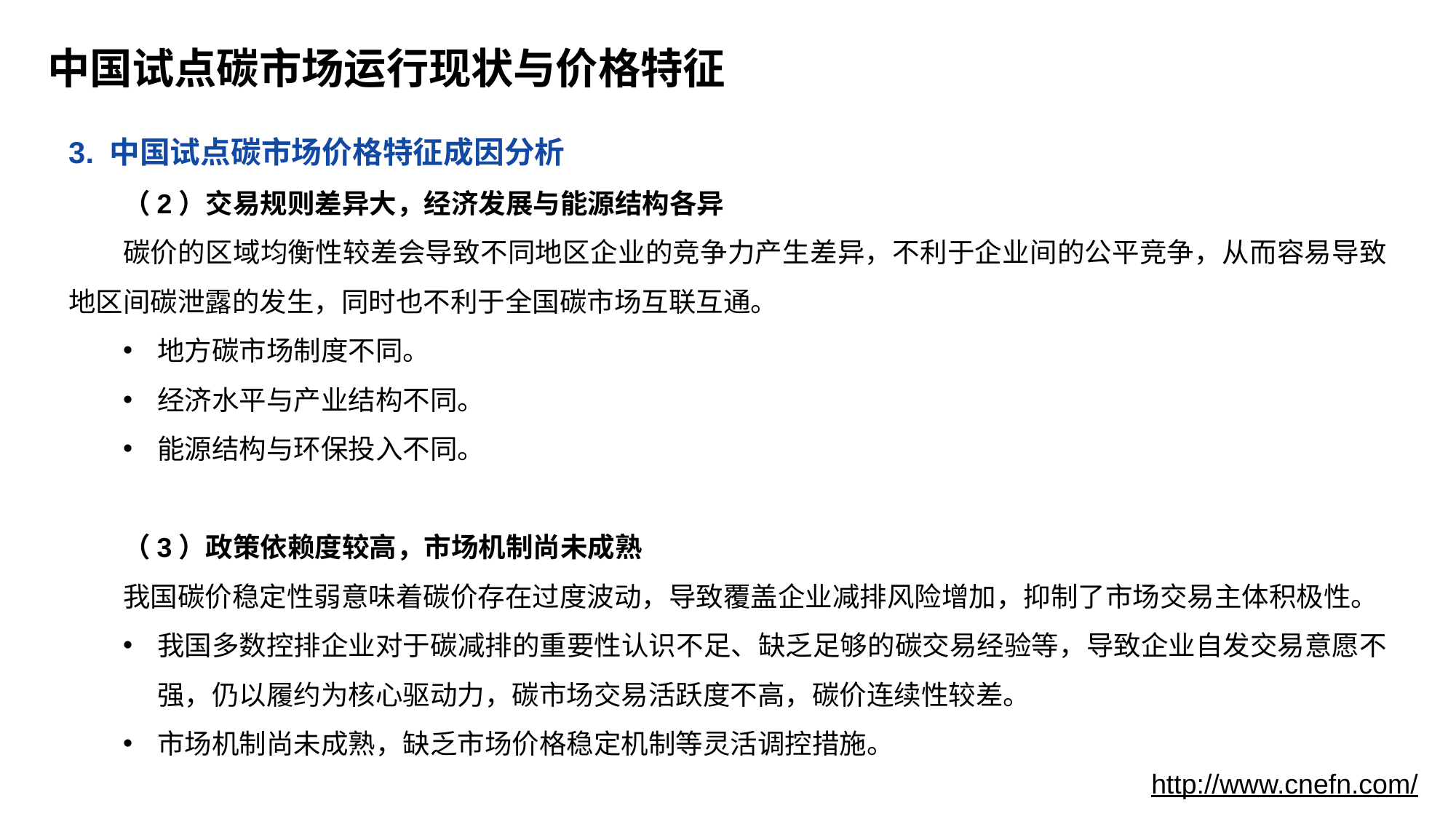

# 中国试点碳市场运行现状与价格特征
3. 中国试点碳市场价格特征成因分析
（2）交易规则差异大，经济发展与能源结构各异
碳价的区域均衡性较差会导致不同地区企业的竞争力产生差异，不利于企业间的公平竞争，从而容易导致地区间碳泄露的发生，同时也不利于全国碳市场互联互通。
地方碳市场制度不同。
经济水平与产业结构不同。
能源结构与环保投入不同。

（3）政策依赖度较高，市场机制尚未成熟
我国碳价稳定性弱意味着碳价存在过度波动，导致覆盖企业减排风险增加，抑制了市场交易主体积极性。
我国多数控排企业对于碳减排的重要性认识不足、缺乏足够的碳交易经验等，导致企业自发交易意愿不强，仍以履约为核心驱动力，碳市场交易活跃度不高，碳价连续性较差。
市场机制尚未成熟，缺乏市场价格稳定机制等灵活调控措施。